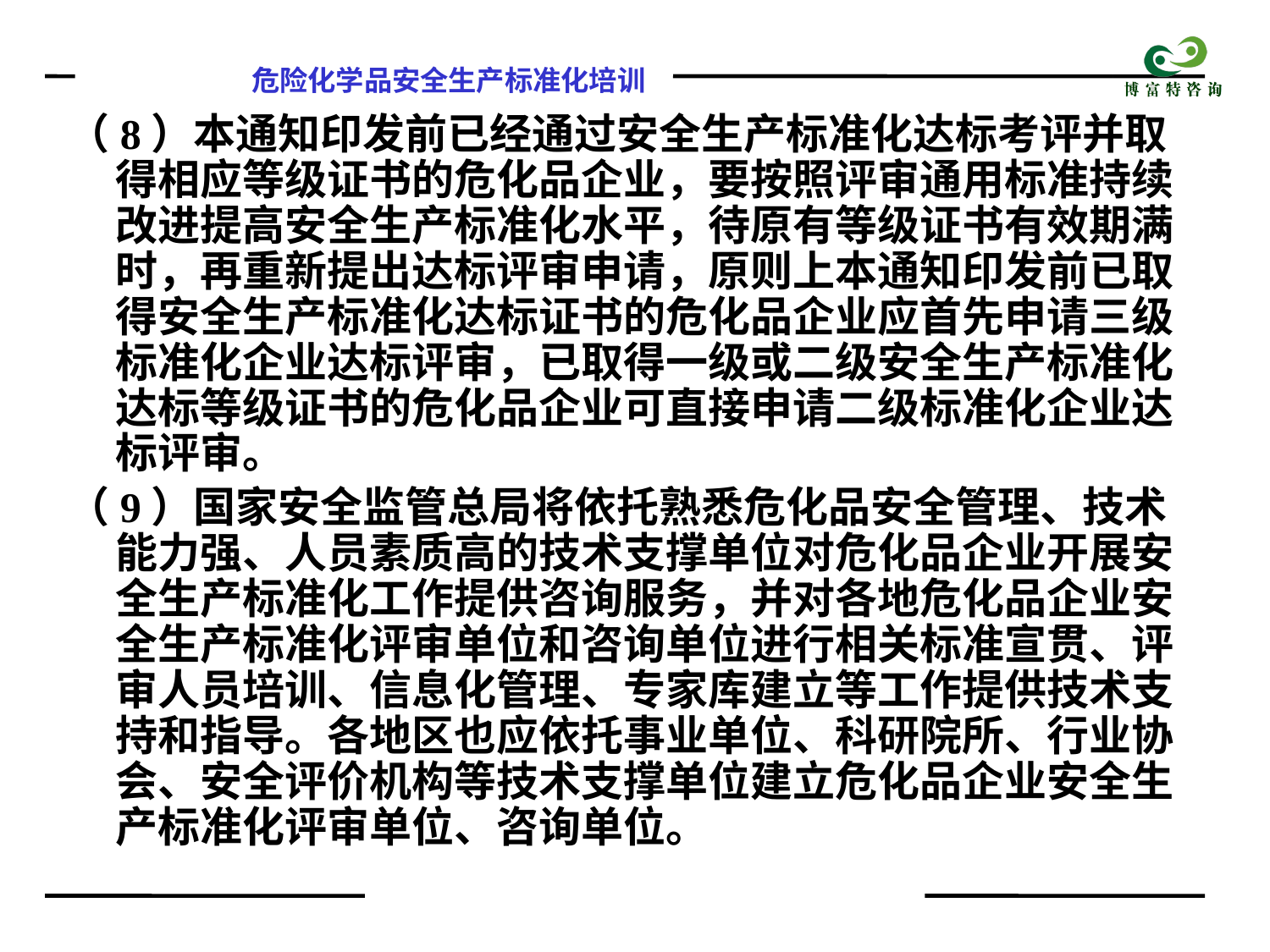

（8）本通知印发前已经通过安全生产标准化达标考评并取得相应等级证书的危化品企业，要按照评审通用标准持续改进提高安全生产标准化水平，待原有等级证书有效期满时，再重新提出达标评审申请，原则上本通知印发前已取得安全生产标准化达标证书的危化品企业应首先申请三级标准化企业达标评审，已取得一级或二级安全生产标准化达标等级证书的危化品企业可直接申请二级标准化企业达标评审。
（9）国家安全监管总局将依托熟悉危化品安全管理、技术能力强、人员素质高的技术支撑单位对危化品企业开展安全生产标准化工作提供咨询服务，并对各地危化品企业安全生产标准化评审单位和咨询单位进行相关标准宣贯、评审人员培训、信息化管理、专家库建立等工作提供技术支持和指导。各地区也应依托事业单位、科研院所、行业协会、安全评价机构等技术支撑单位建立危化品企业安全生产标准化评审单位、咨询单位。